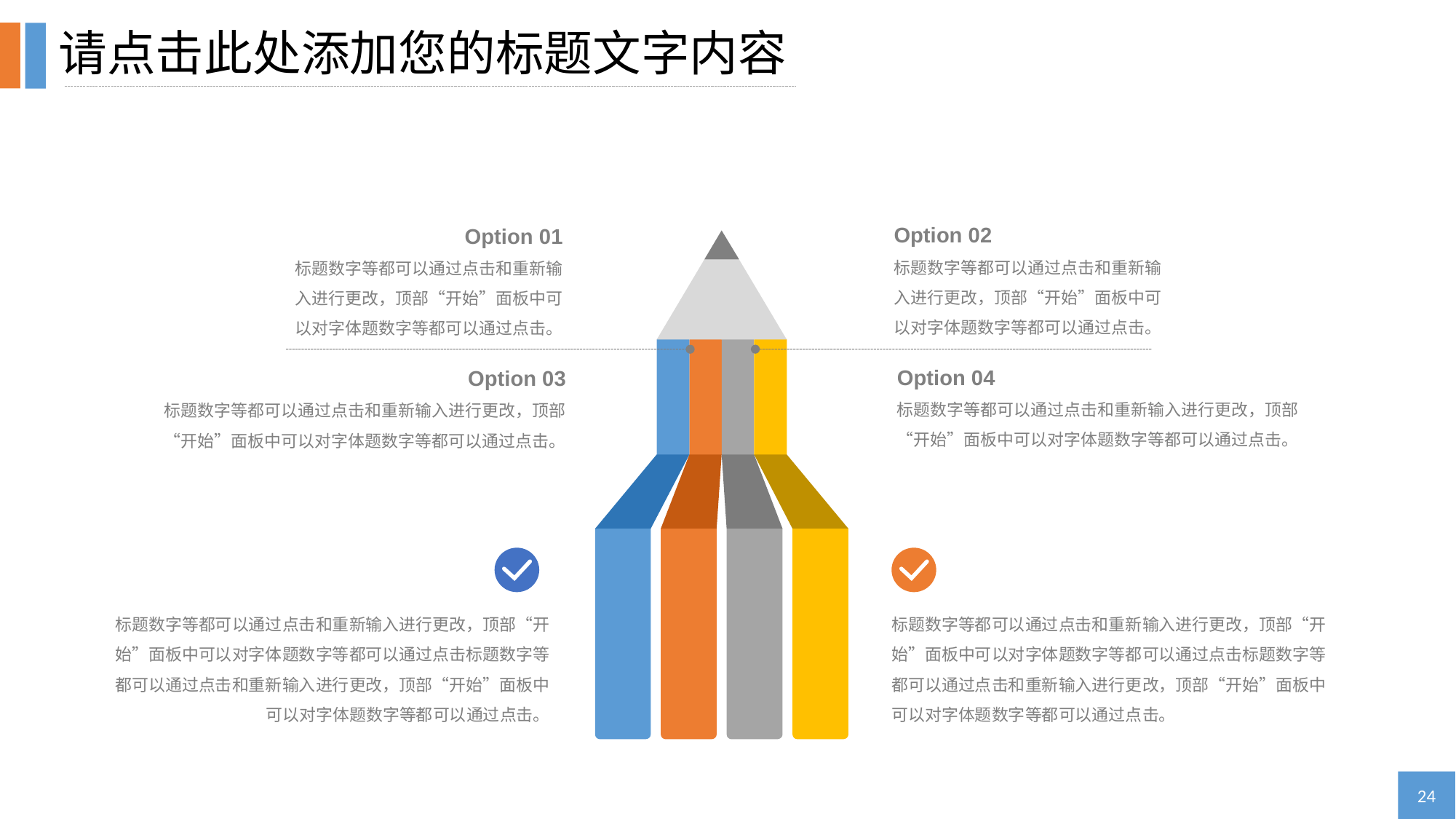

请点击此处添加您的标题文字内容
Option 02
标题数字等都可以通过点击和重新输入进行更改，顶部“开始”面板中可以对字体题数字等都可以通过点击。
Option 01
标题数字等都可以通过点击和重新输入进行更改，顶部“开始”面板中可以对字体题数字等都可以通过点击。

Option 04
标题数字等都可以通过点击和重新输入进行更改，顶部“开始”面板中可以对字体题数字等都可以通过点击。
Option 03
标题数字等都可以通过点击和重新输入进行更改，顶部“开始”面板中可以对字体题数字等都可以通过点击。

标题数字等都可以通过点击和重新输入进行更改，顶部“开始”面板中可以对字体题数字等都可以通过点击标题数字等都可以通过点击和重新输入进行更改，顶部“开始”面板中可以对字体题数字等都可以通过点击。
标题数字等都可以通过点击和重新输入进行更改，顶部“开始”面板中可以对字体题数字等都可以通过点击标题数字等都可以通过点击和重新输入进行更改，顶部“开始”面板中可以对字体题数字等都可以通过点击。
24